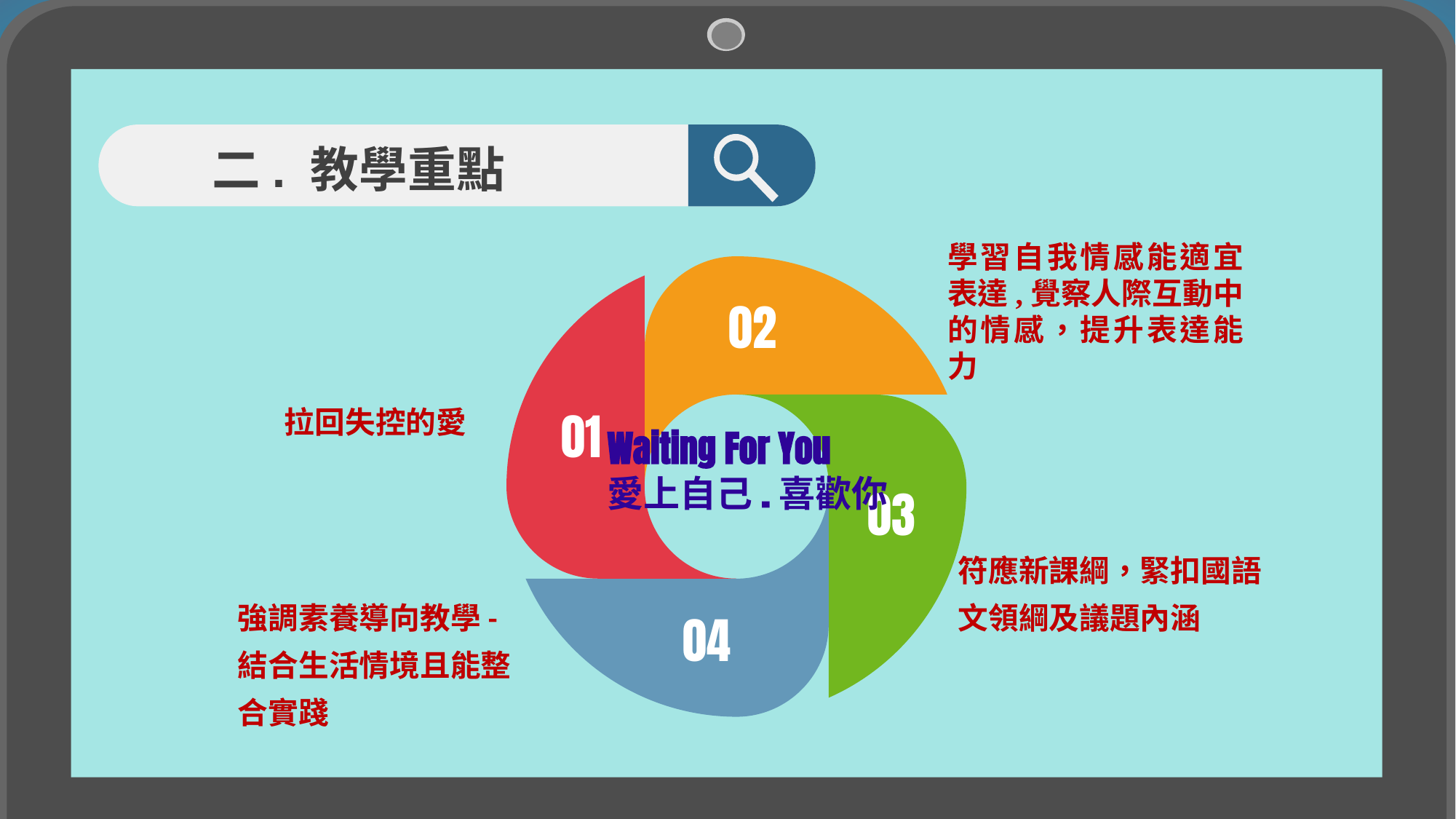

二. 教學重點
學習自我情感能適宜表達,覺察人際互動中的情感，提升表達能力

02

01
Waiting For You
愛上自己.喜歡你
03

04

拉回失控的愛
符應新課綱，緊扣國語文領綱及議題內涵

強調素養導向教學-結合生活情境且能整合實踐